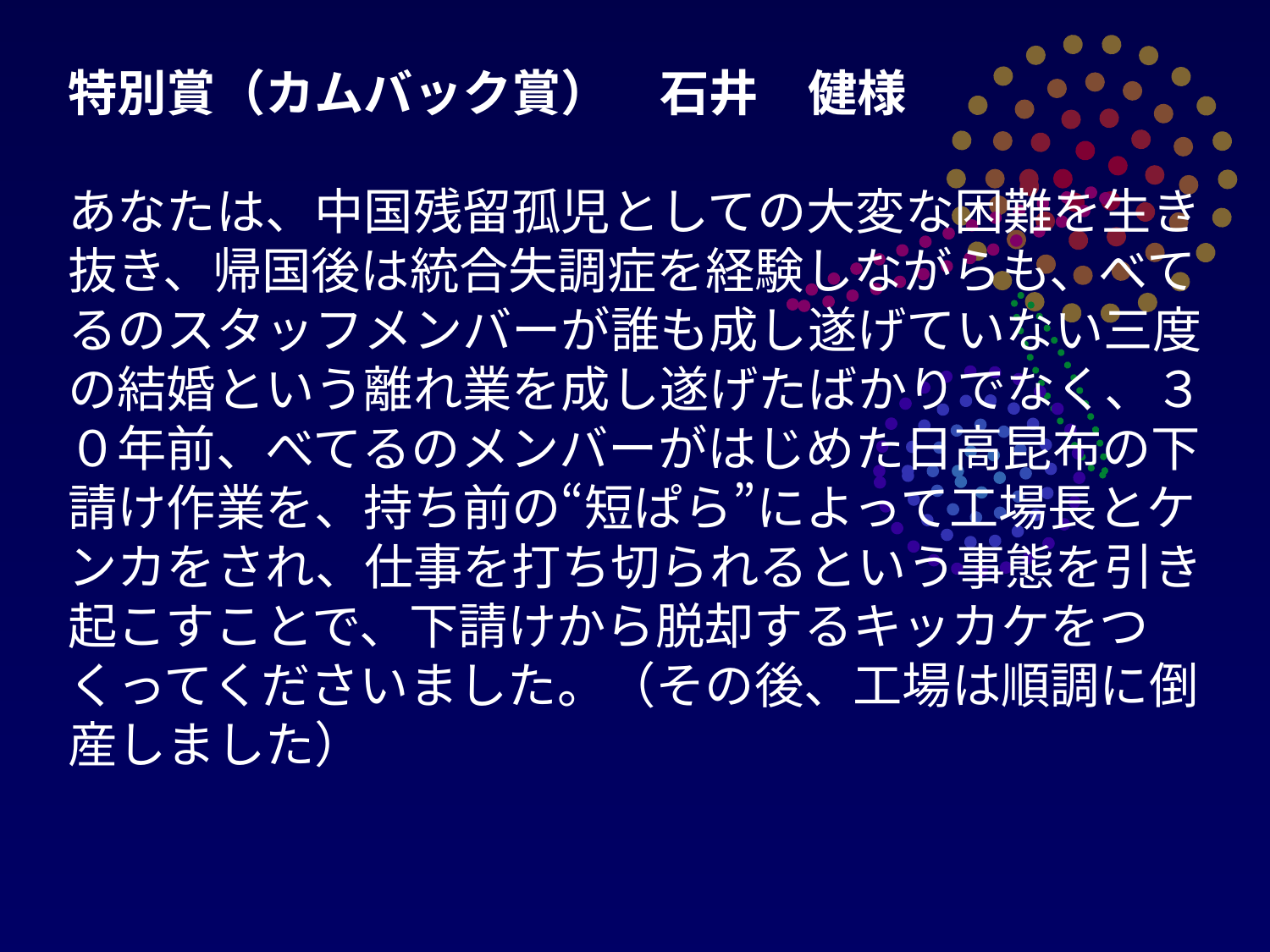

特別賞（カムバック賞）　石井　健様

あなたは、中国残留孤児としての大変な困難を生き抜き、帰国後は統合失調症を経験しながらも、べてるのスタッフメンバーが誰も成し遂げていない三度の結婚という離れ業を成し遂げたばかりでなく、３０年前、べてるのメンバーがはじめた日高昆布の下請け作業を、持ち前の“短ぱら”によって工場長とケンカをされ、仕事を打ち切られるという事態を引き起こすことで、下請けから脱却するキッカケをつくってくださいました。（その後、工場は順調に倒産しました）